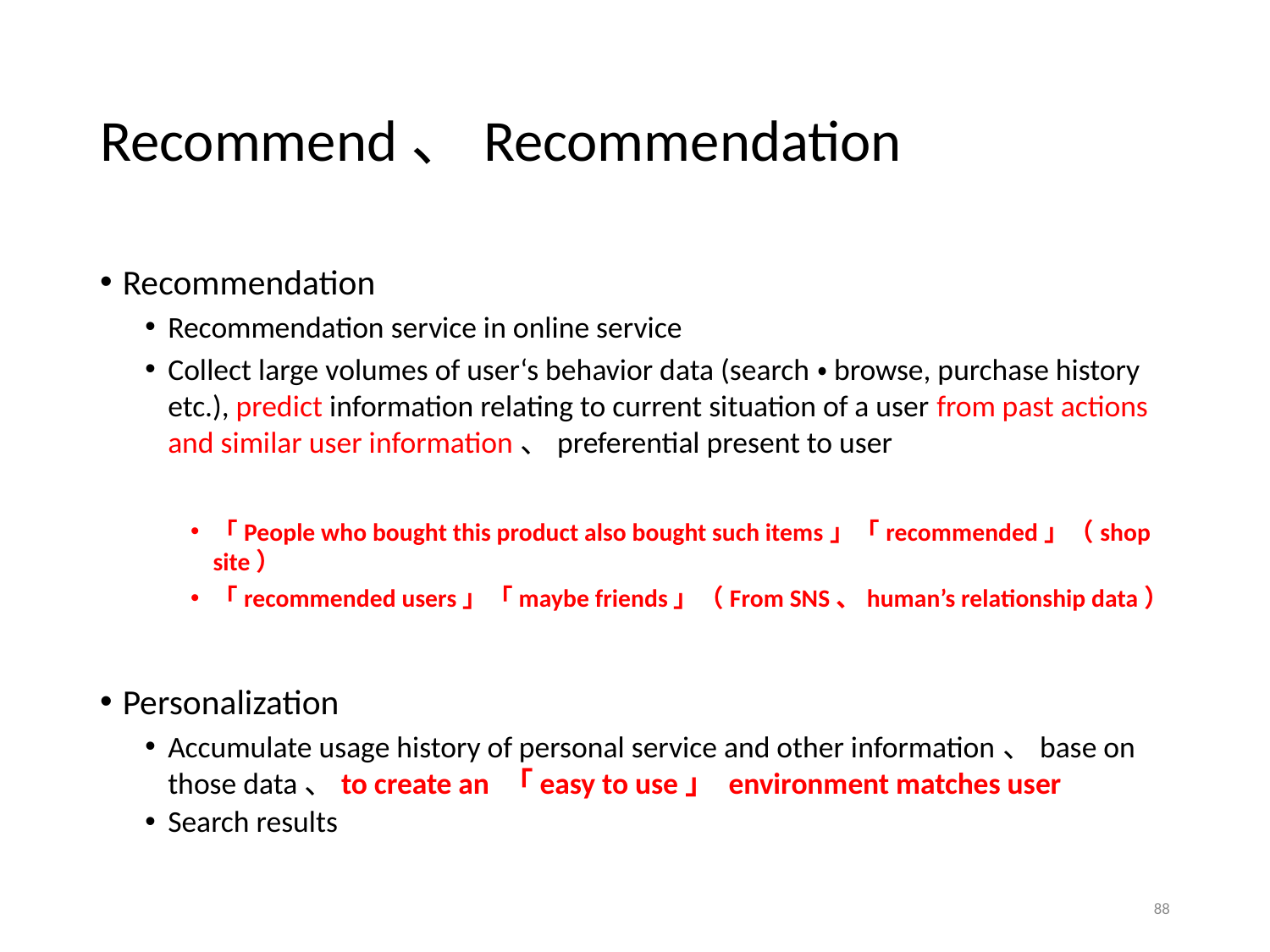

# Recommend、Recommendation
Recommendation
Recommendation service in online service
Collect large volumes of user‘s behavior data (search・browse, purchase history etc.), predict information relating to current situation of a user from past actions and similar user information、preferential present to user

「People who bought this product also bought such items」「recommended」（shop site）
「recommended users」「maybe friends」（From SNS、human’s relationship data）

Personalization
Accumulate usage history of personal service and other information、base on those data、to create an 「easy to use」 environment matches user
Search results
88